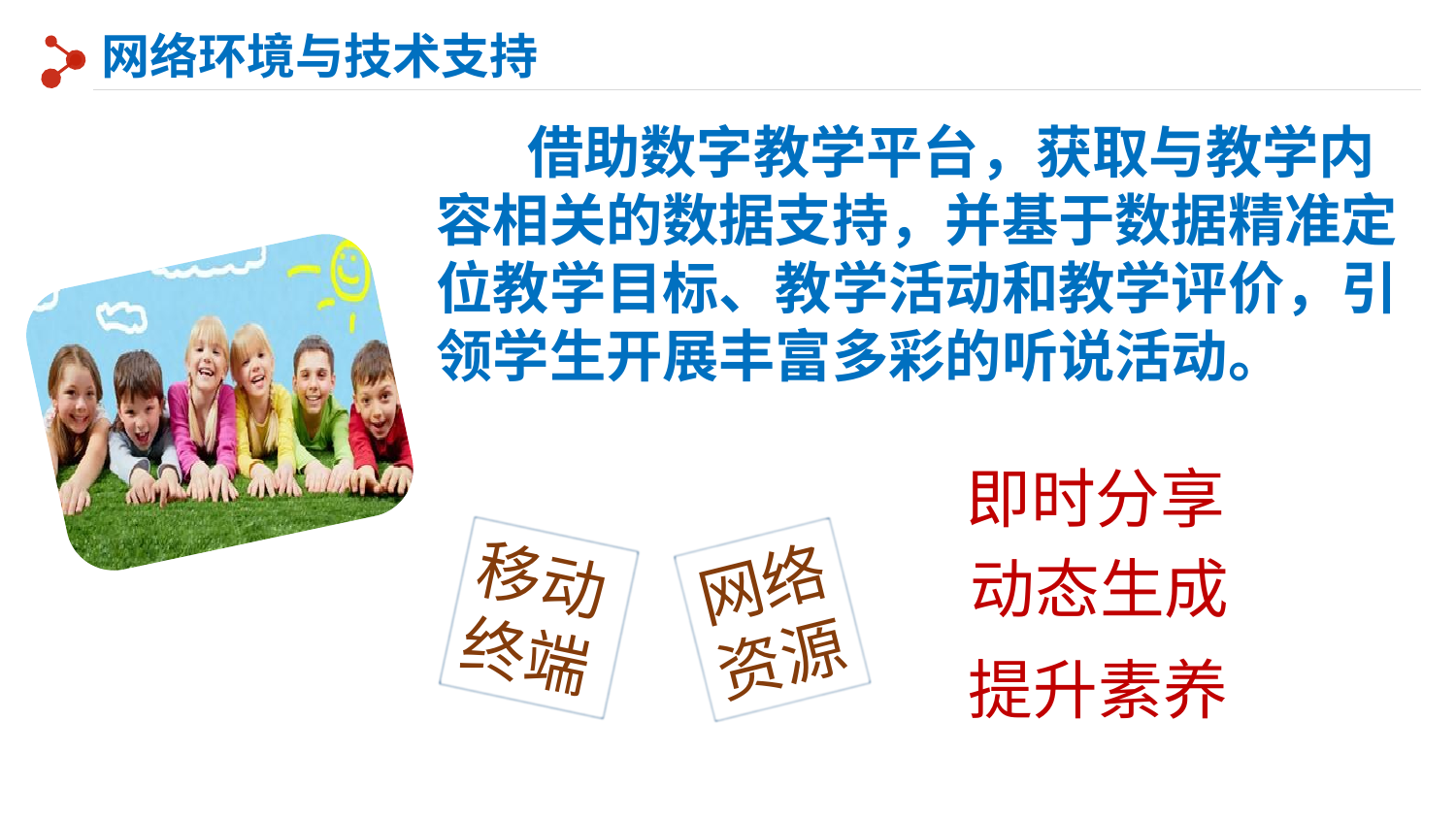

网络环境与技术支持
      借助数字教学平台，获取与教学内容相关的数据支持，并基于数据精准定位教学目标、教学活动和教学评价，引领学生开展丰富多彩的听说活动。

添加
标题
即时分享
移动终端
网络资源
动态生成
提升素养